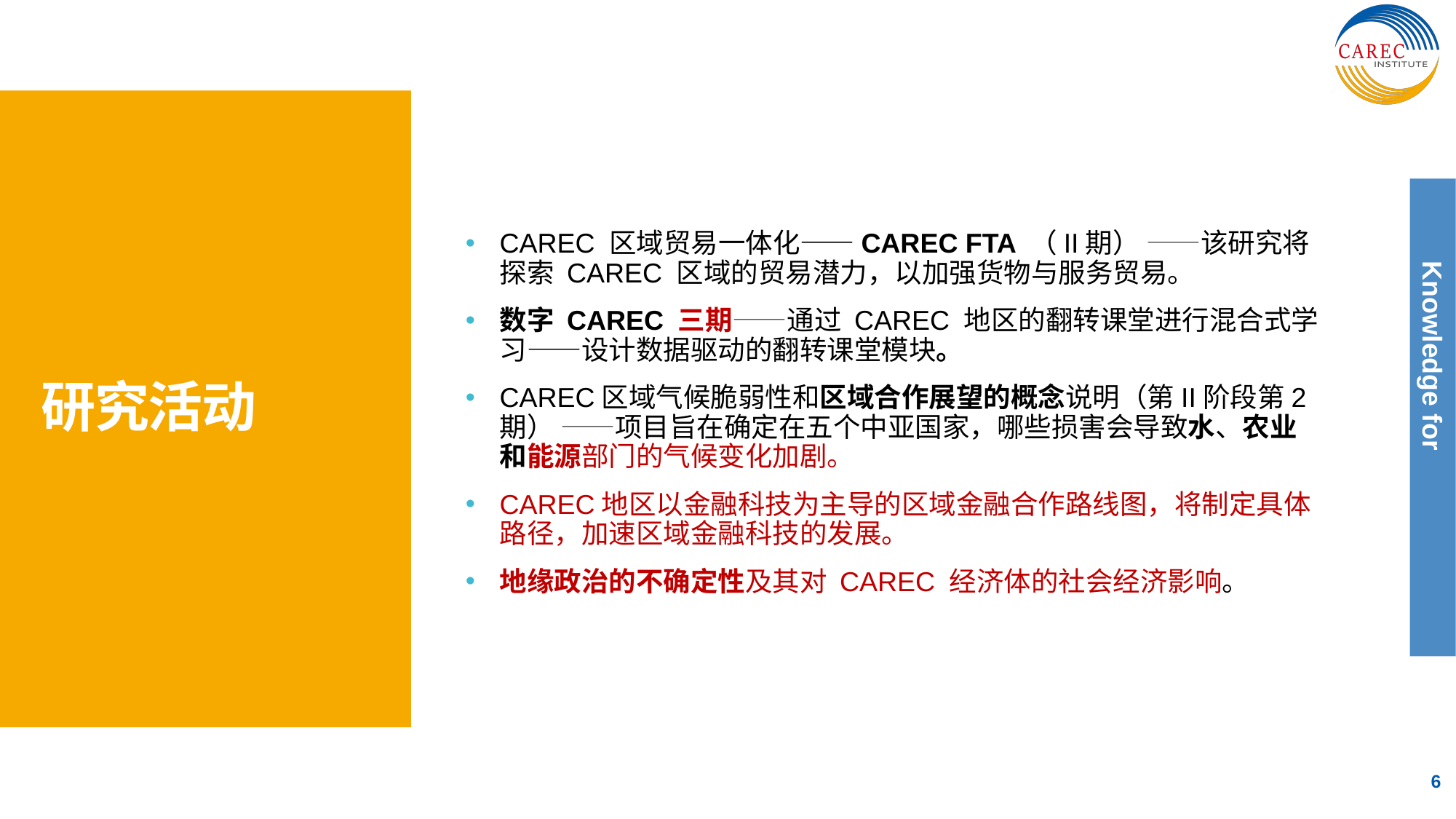

CAREC 区域贸易一体化——CAREC FTA （II期） ——该研究将探索 CAREC 区域的贸易潜力，以加强货物与服务贸易。
数字 CAREC 三期——通过 CAREC 地区的翻转课堂进行混合式学习——设计数据驱动的翻转课堂模块。
CAREC区域气候脆弱性和区域合作展望的概念说明（第II阶段第2期） ——项目旨在确定在五个中亚国家，哪些损害会导致水、农业和能源部门的气候变化加剧。
CAREC地区以金融科技为主导的区域金融合作路线图，将制定具体路径，加速区域金融科技的发展。
地缘政治的不确定性及其对 CAREC 经济体的社会经济影响。
# 研究活动
6